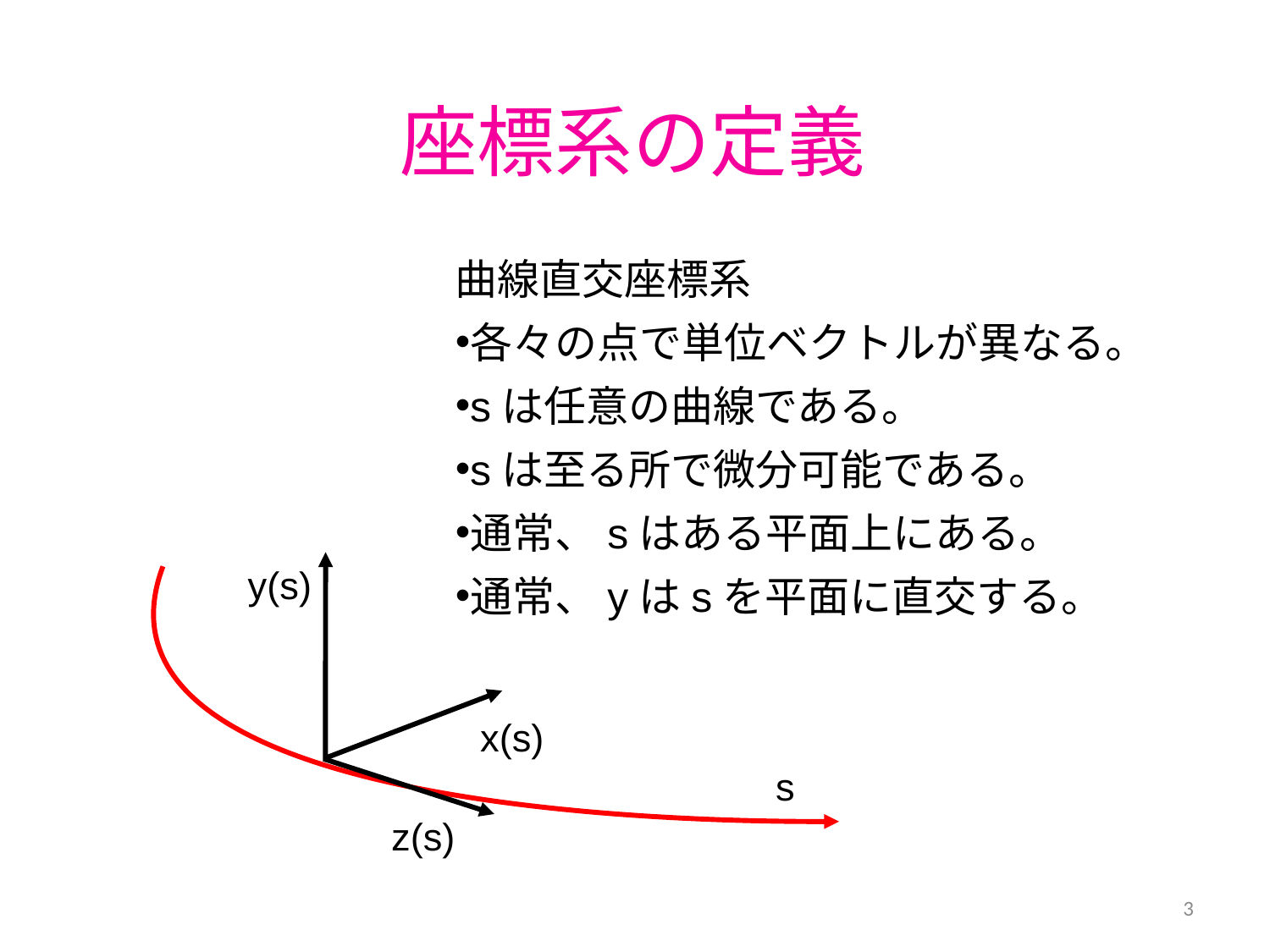

# 座標系の定義
曲線直交座標系
各々の点で単位ベクトルが異なる。
sは任意の曲線である。
sは至る所で微分可能である。
通常、sはある平面上にある。
通常、yはsを平面に直交する。

y(s)

x(s)

s
z(s)
3